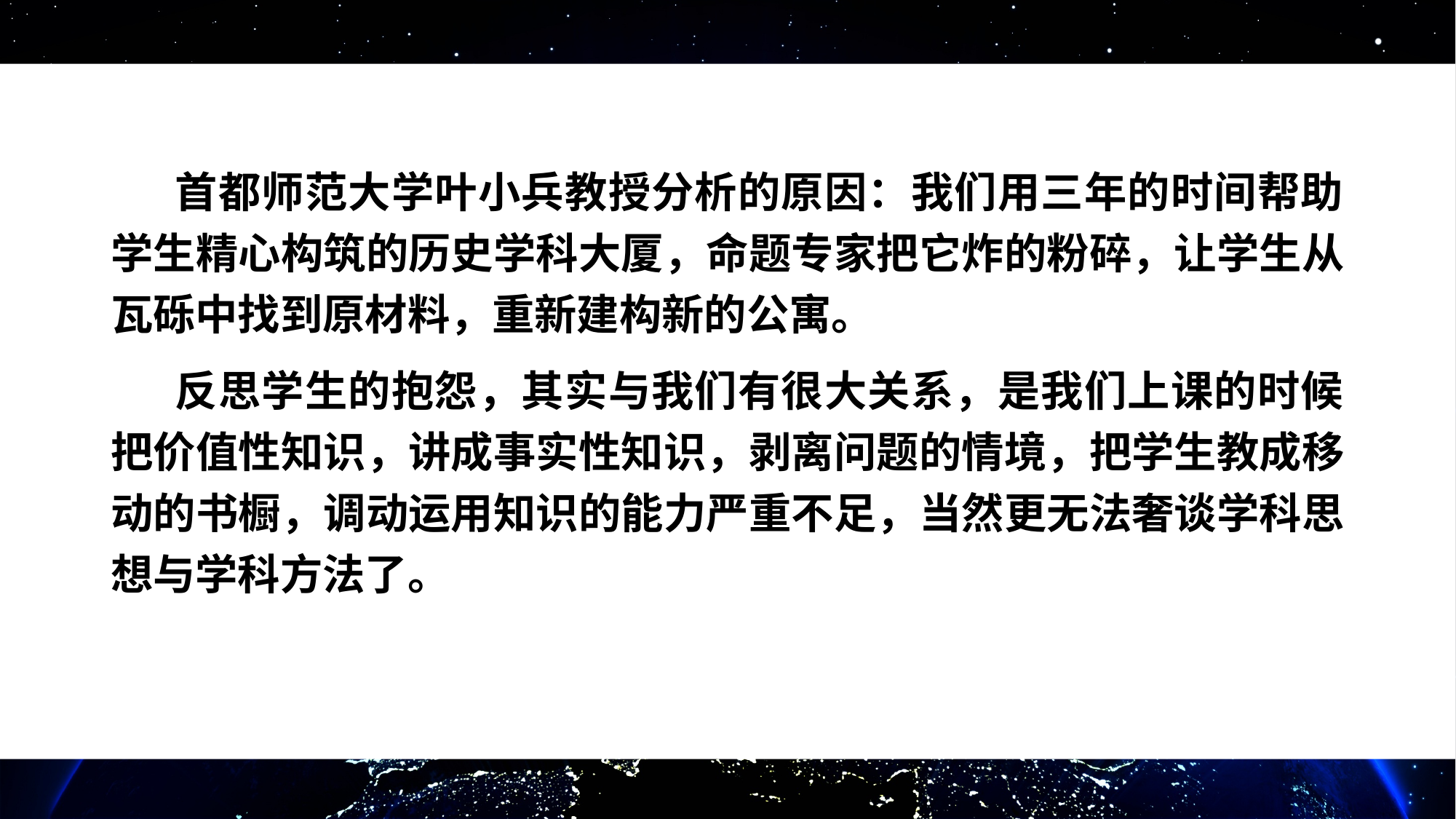

首都师范大学叶小兵教授分析的原因：我们用三年的时间帮助学生精心构筑的历史学科大厦，命题专家把它炸的粉碎，让学生从瓦砾中找到原材料，重新建构新的公寓。
     反思学生的抱怨，其实与我们有很大关系，是我们上课的时候把价值性知识，讲成事实性知识，剥离问题的情境，把学生教成移动的书橱，调动运用知识的能力严重不足，当然更无法奢谈学科思想与学科方法了。